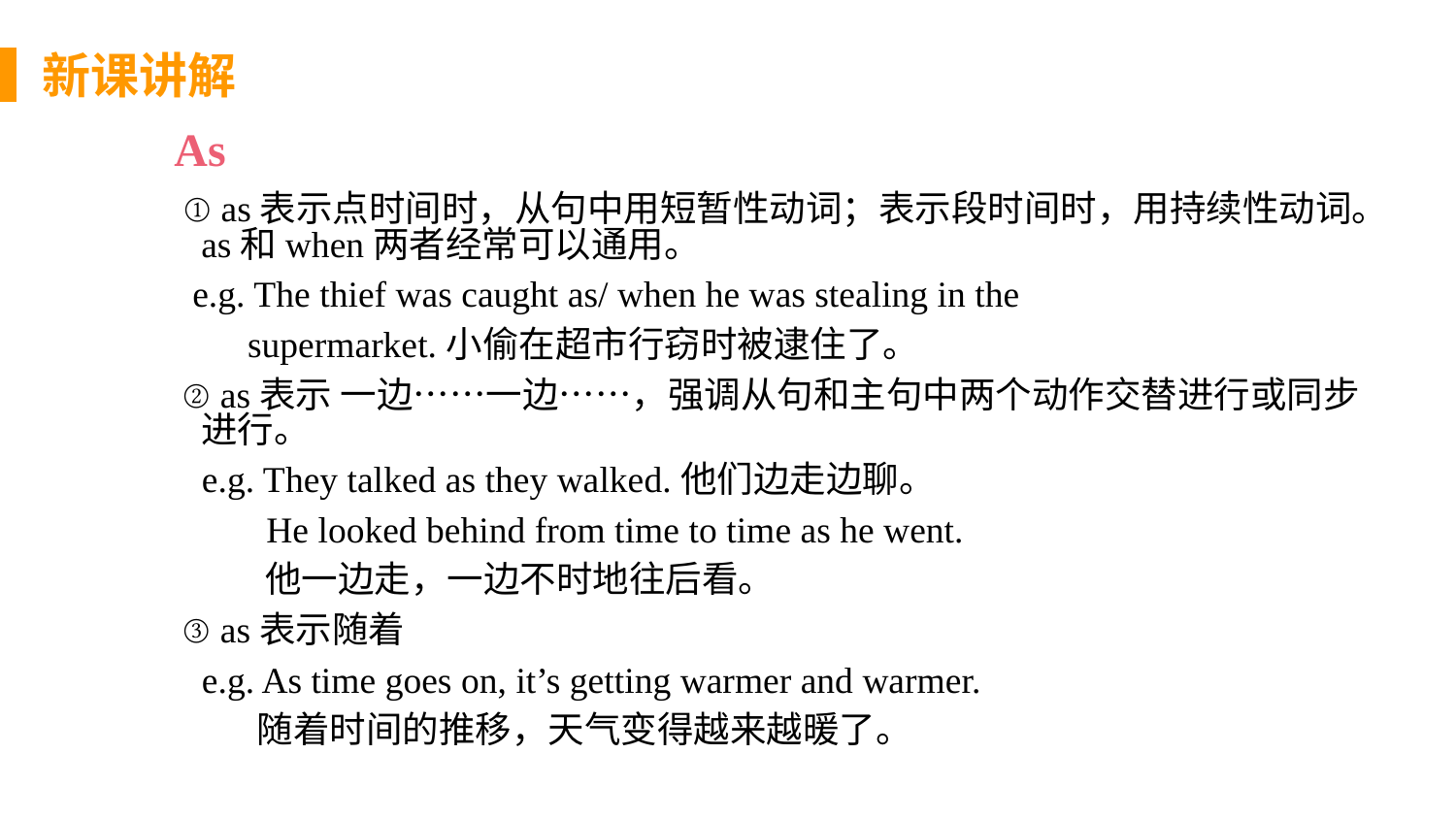

新课讲解

As
 ① as表示点时间时，从句中用短暂性动词；表示段时间时，用持续性动词。as和when两者经常可以通用。
  e.g. The thief was caught as/ when he was stealing in the
        supermarket.小偷在超市行窃时被逮住了。
 ② as表示 一边……一边……，强调从句和主句中两个动作交替进行或同步进行。
   e.g. They talked as they walked.他们边走边聊。
          He looked behind from time to time as he went.
          他一边走，一边不时地往后看。
 ③ as表示随着
   e.g. As time goes on, it’s getting warmer and warmer.
         随着时间的推移，天气变得越来越暖了。